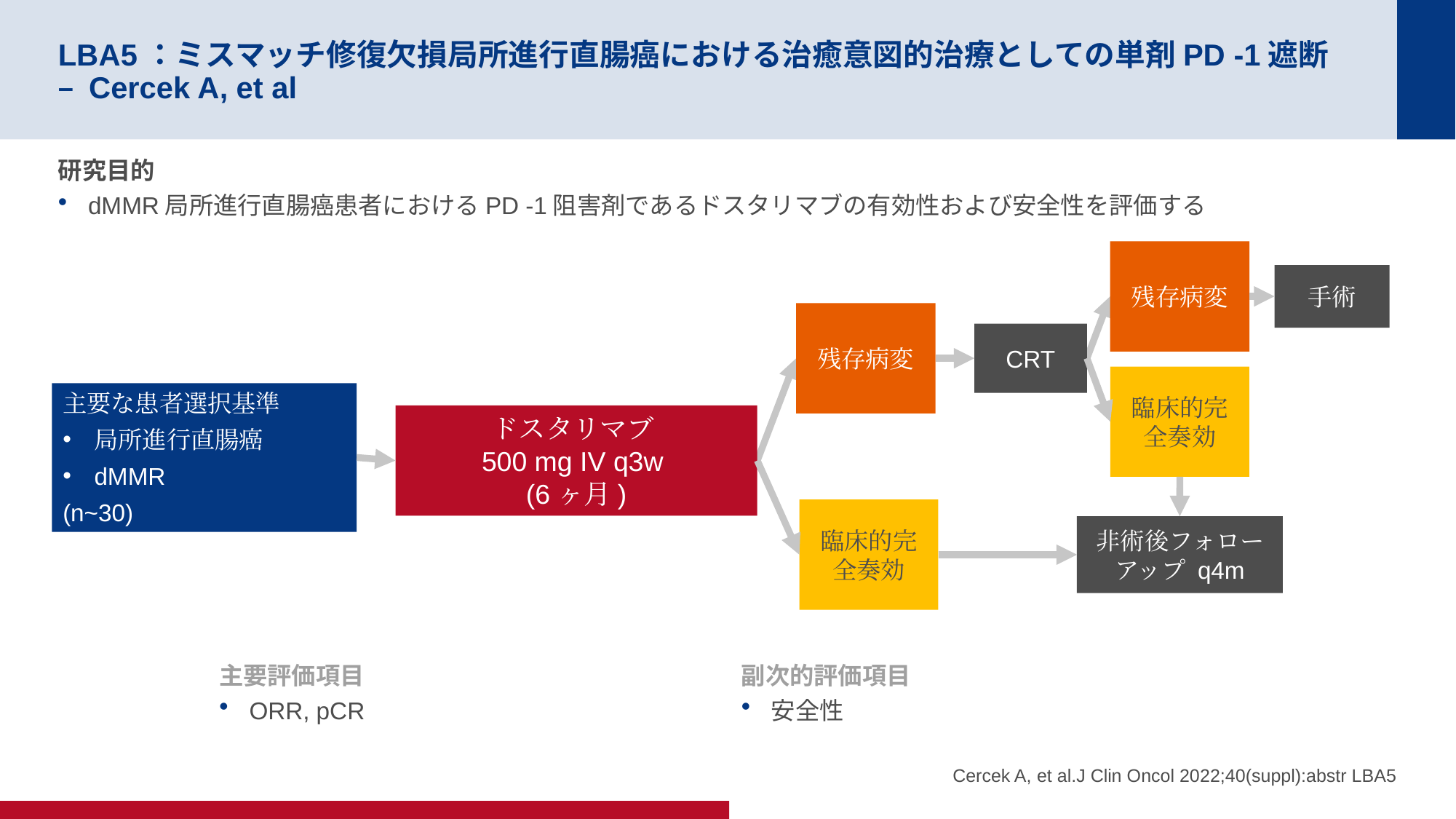

# LBA5：ミスマッチ修復欠損局所進行直腸癌における治癒意図的治療としての単剤PD -1遮断 – Cercek A, et al
研究目的
dMMR局所進行直腸癌患者におけるPD -1阻害剤であるドスタリマブの有効性および安全性を評価する
残存病変
手術
残存病変
CRT
臨床的完全奏効
主要な患者選択基準
局所進行直腸癌
dMMR
(n~30)
ドスタリマブ
500 mg IV q3w
(6ヶ月)
臨床的完全奏効
非術後フォローアップ q4m
主要評価項目
ORR, pCR
副次的評価項目
安全性
Cercek A, et al.J Clin Oncol 2022;40(suppl):abstr LBA5